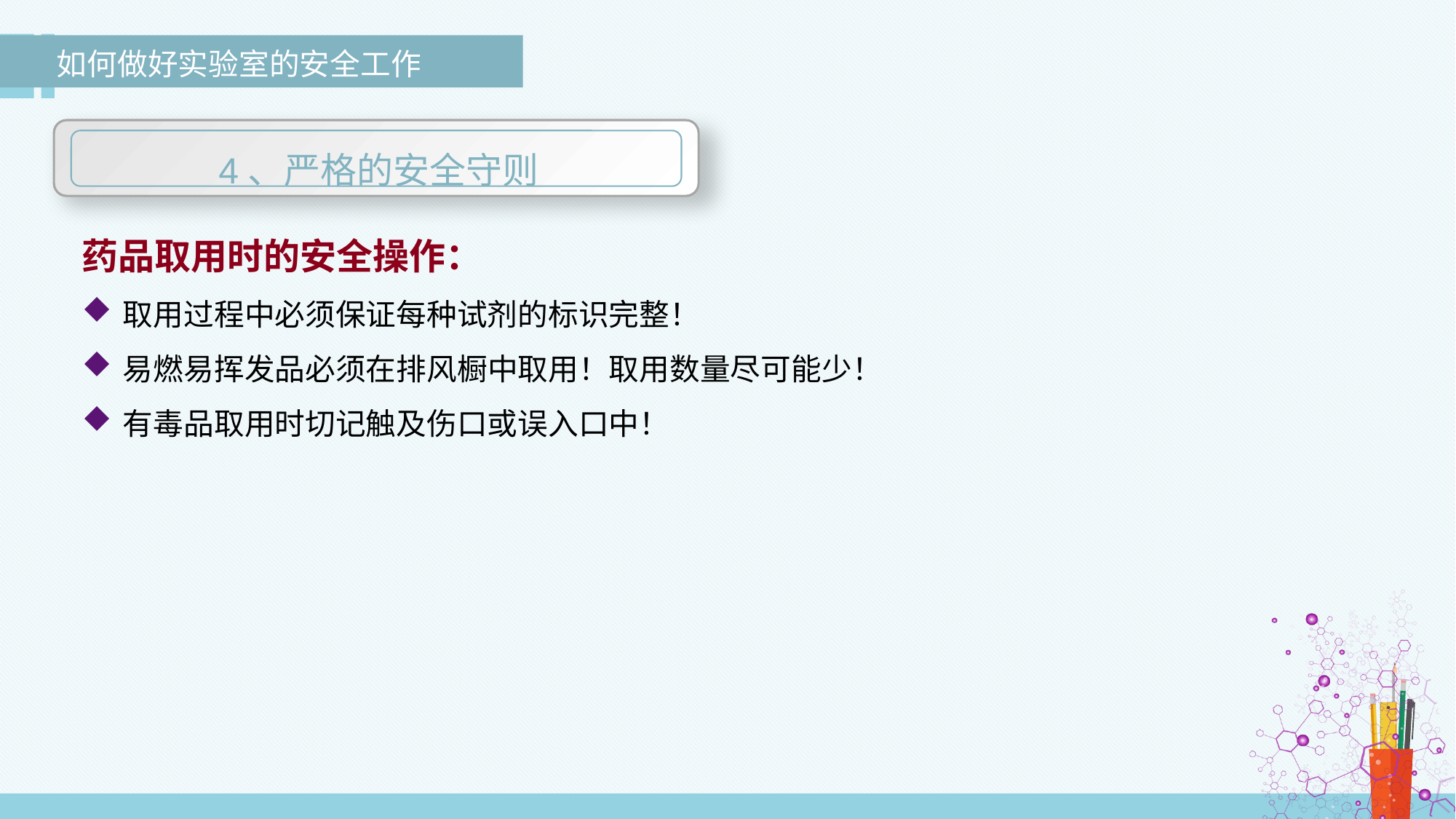

如何做好实验室的安全工作

 4、严格的安全守则

药品取用时的安全操作：
取用过程中必须保证每种试剂的标识完整！
易燃易挥发品必须在排风橱中取用！取用数量尽可能少！
有毒品取用时切记触及伤口或误入口中！